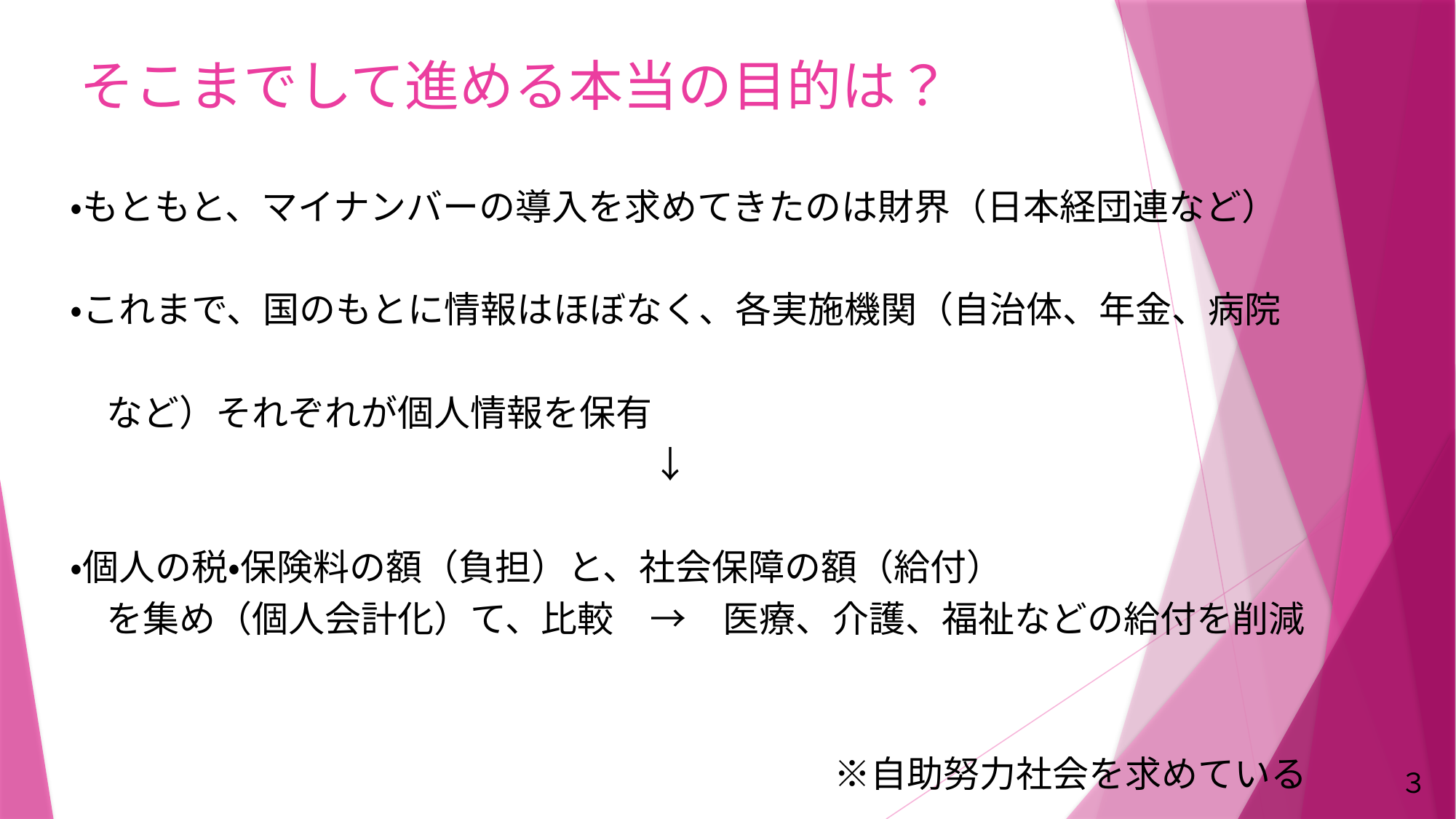

# そこまでして進める本当の目的は？
・もともと、マイナンバーの導入を求めてきたのは財界（日本経団連など）

・これまで、国のもとに情報はほぼなく、各実施機関（自治体、年金、病院
　など）それぞれが個人情報を保有
　　　　　　　　　　　　　　　　↓

・個人の税・保険料の額（負担）と、社会保障の額（給付）
　を集め（個人会計化）て、比較　→　医療、介護、福祉などの給付を削減
　　　　　　　　　　　　　　　　　　　　　※自助努力社会を求めている

社会保障費を減らし、大企業の税・保険料負担を
削減することが政府・財界のねらい

３